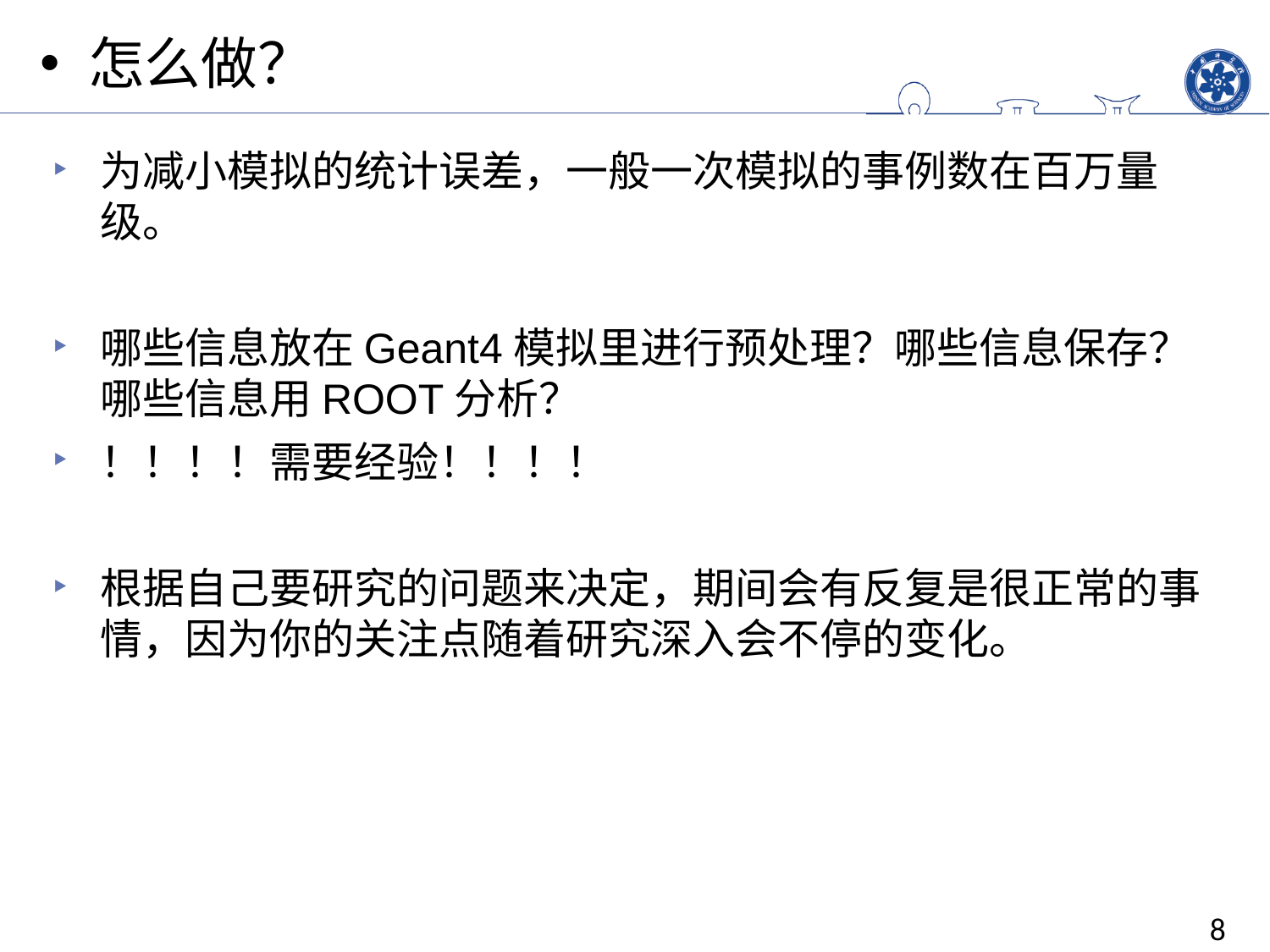

怎么做？
为减小模拟的统计误差，一般一次模拟的事例数在百万量级。

哪些信息放在Geant4模拟里进行预处理？哪些信息保存？哪些信息用ROOT分析？
！！！！需要经验！！！！

根据自己要研究的问题来决定，期间会有反复是很正常的事情，因为你的关注点随着研究深入会不停的变化。
8